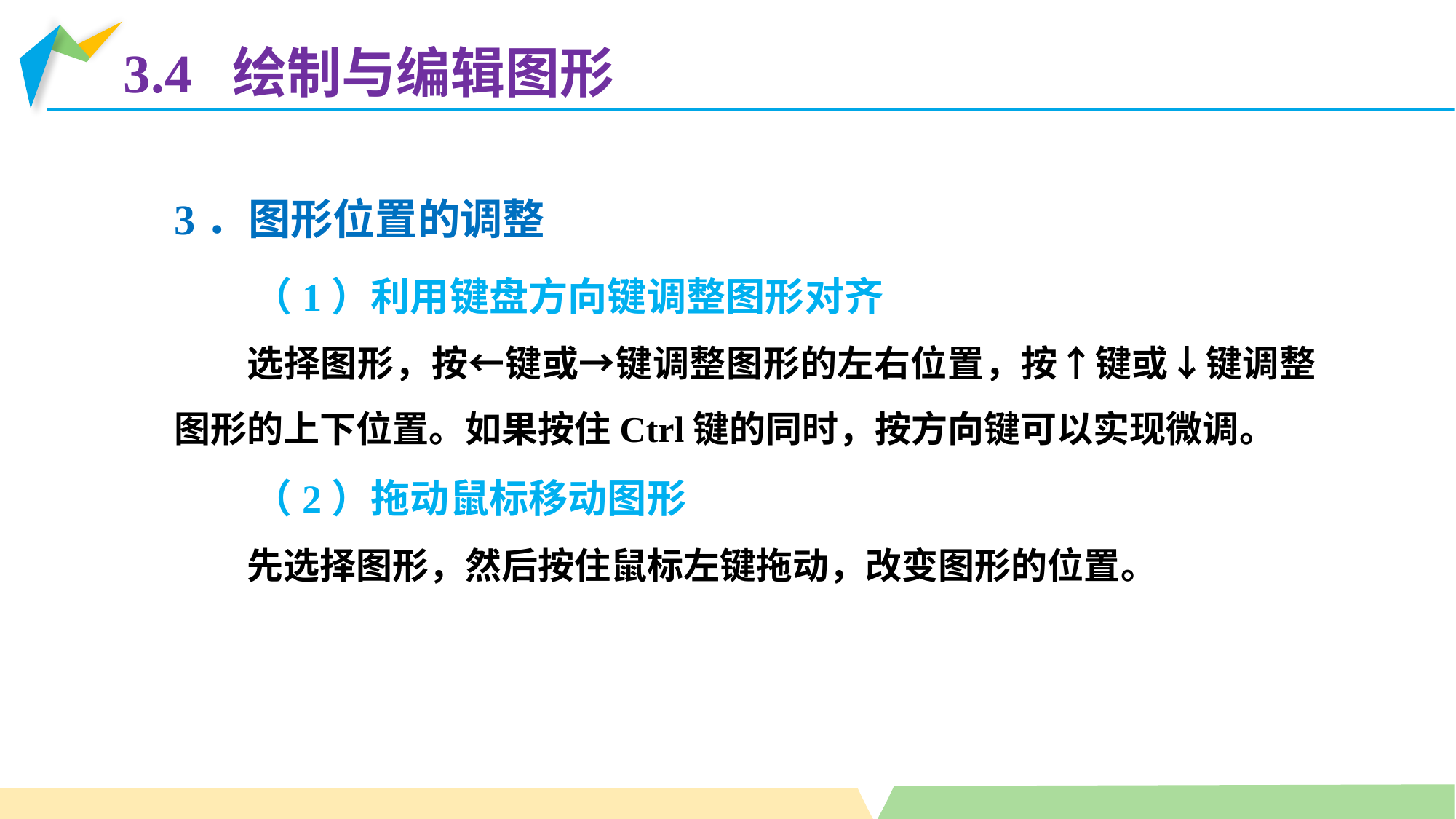

3.4  绘制与编辑图形
3．图形位置的调整
（1）利用键盘方向键调整图形对齐
选择图形，按←键或→键调整图形的左右位置，按↑键或↓键调整图形的上下位置。如果按住Ctrl键的同时，按方向键可以实现微调。
（2）拖动鼠标移动图形
先选择图形，然后按住鼠标左键拖动，改变图形的位置。